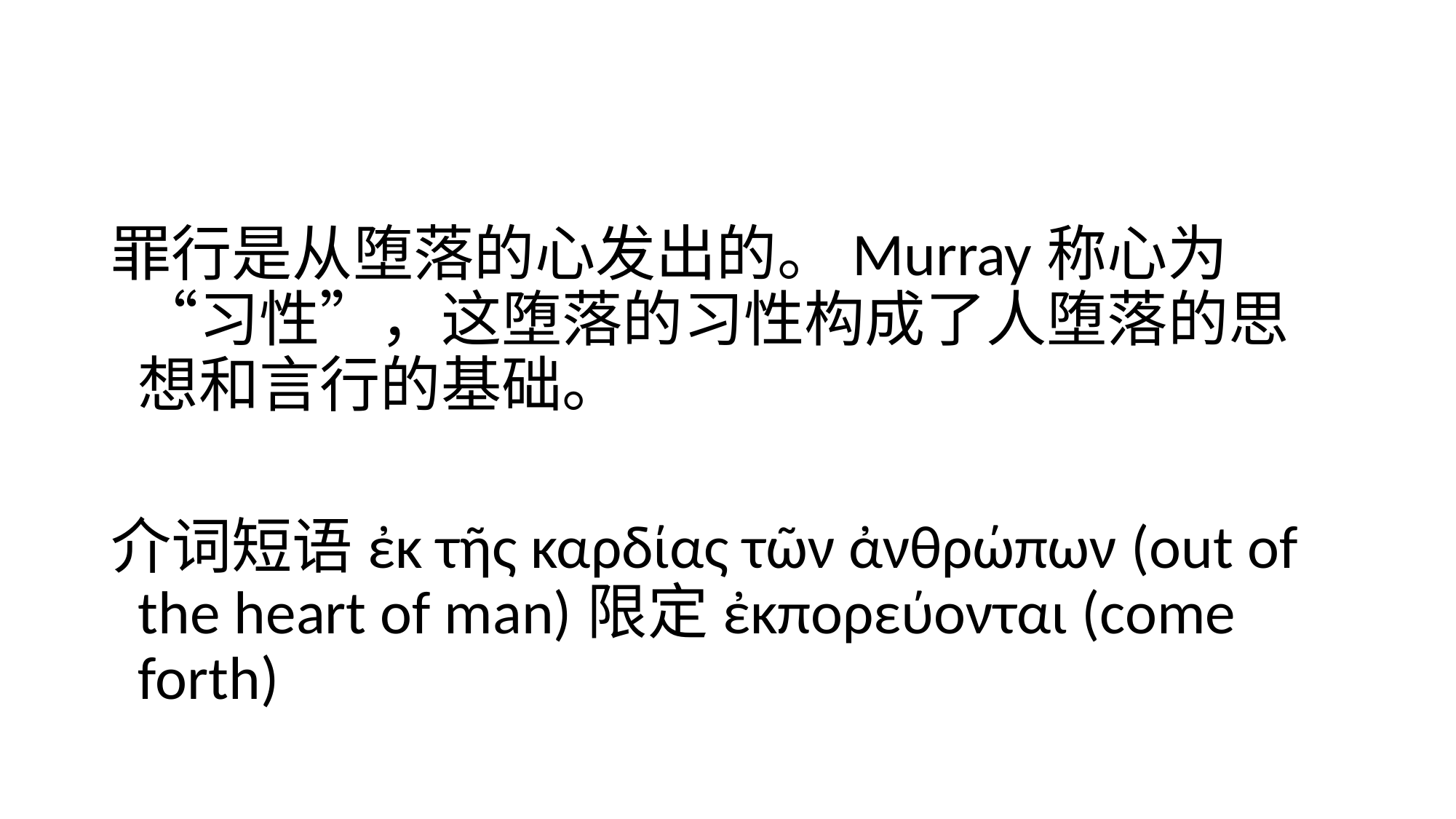

#
罪行是从堕落的心发出的。Murray称心为“习性”，这堕落的习性构成了人堕落的思想和言行的基础。

介词短语ἐκ τῆς καρδίας τῶν ἀνθρώπων (out of the heart of man)限定ἐκπορεύονται (come forth)